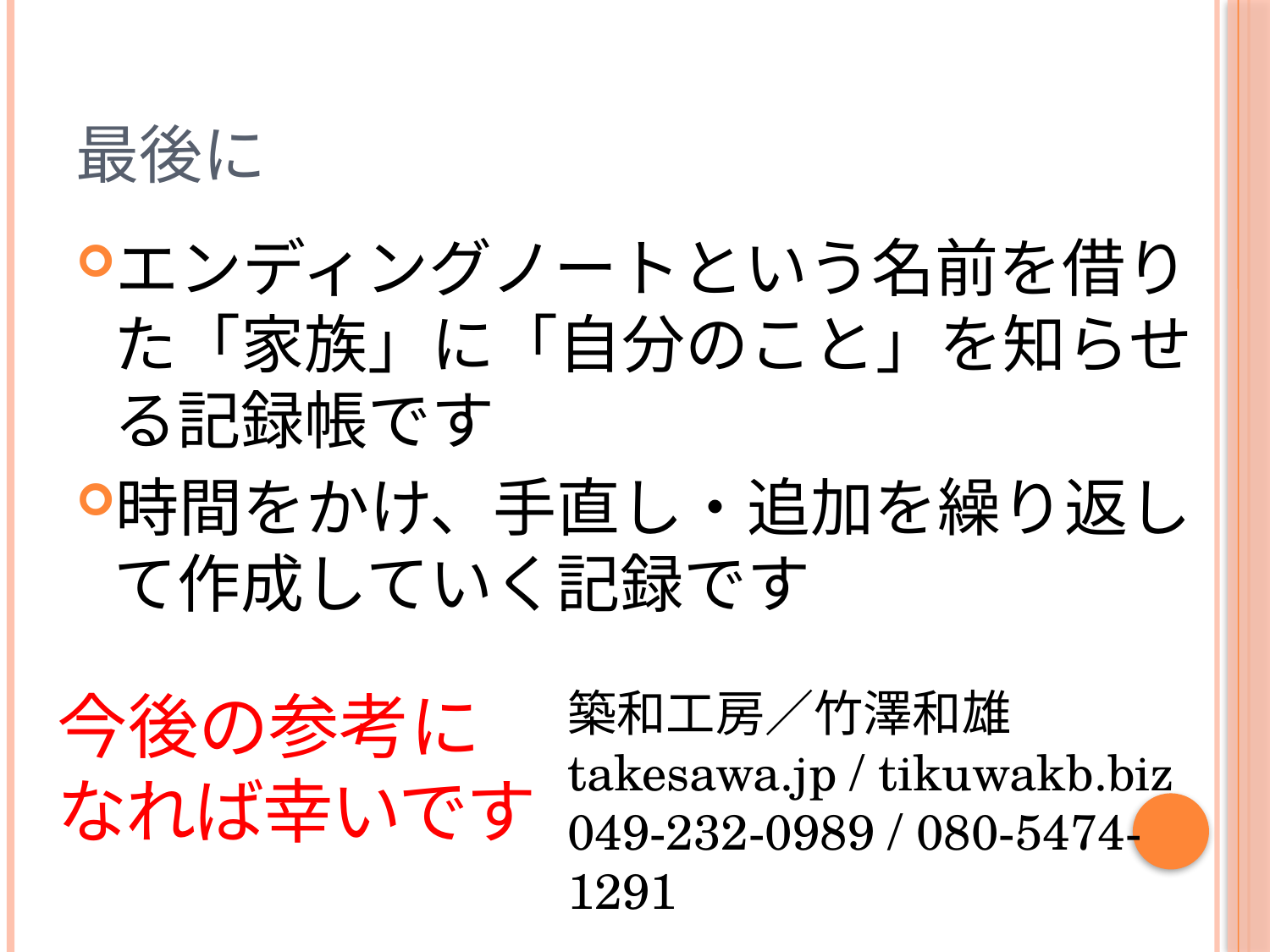

# 最後に
エンディングノートという名前を借りた「家族」に「自分のこと」を知らせる記録帳です
時間をかけ、手直し・追加を繰り返して作成していく記録です

今後の参考になれば幸いです
築和工房／竹澤和雄
takesawa.jp / tikuwakb.biz
049-232-0989 / 080-5474-1291